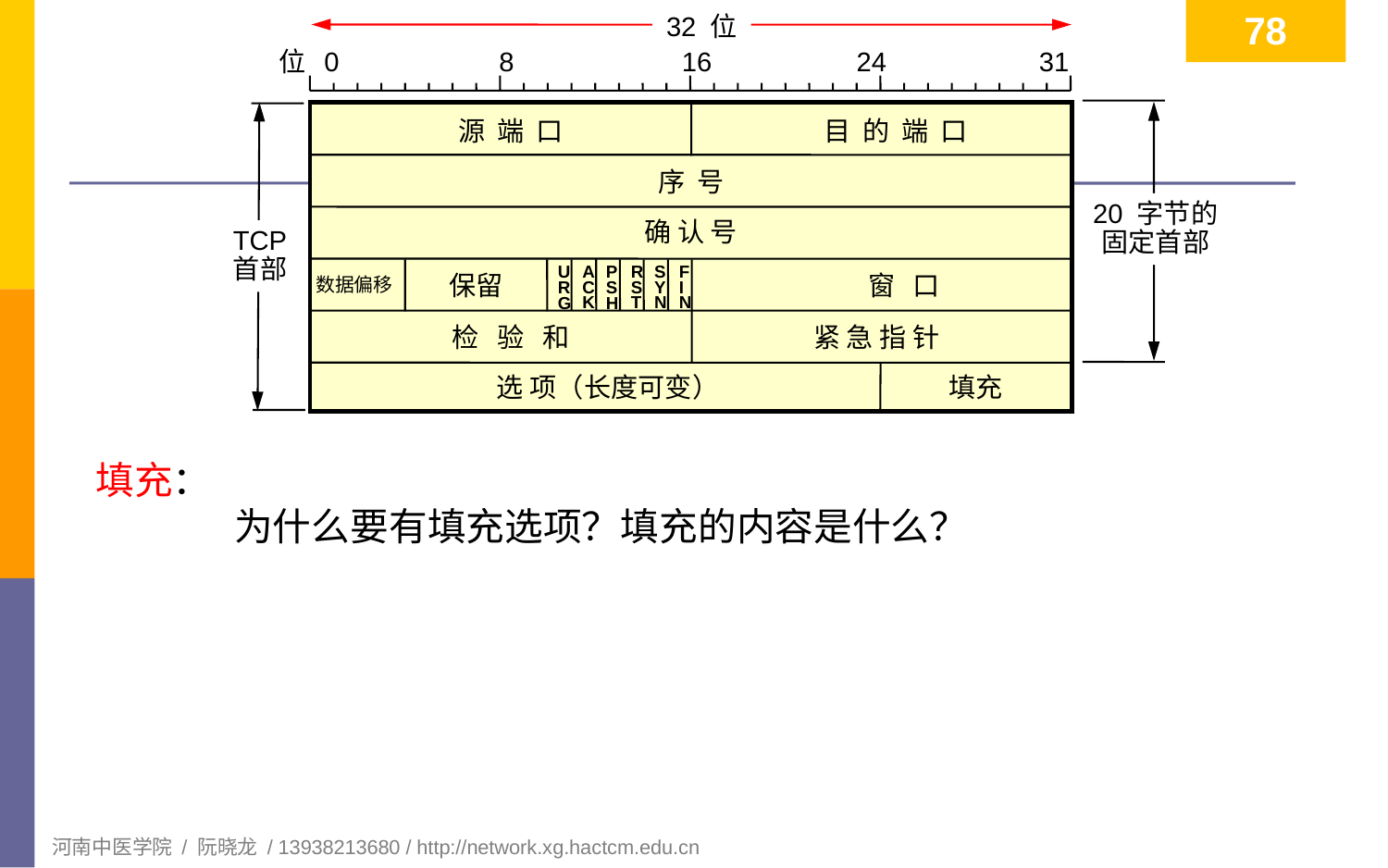

78
32 位

位  0                     8                      16                   24                    31

源  端  口
目  的  端  口

序  号
20 字节的
固定首部

确 认 号
TCP
首部
S
Y
N

F
I
N
A
C
K
R
S
T

U
R
G
P
S
H

窗   口
保留
数据偏移

检   验   和
紧 急 指 针

填充

选 项（长度可变）

填充：
	为什么要有填充选项？填充的内容是什么？